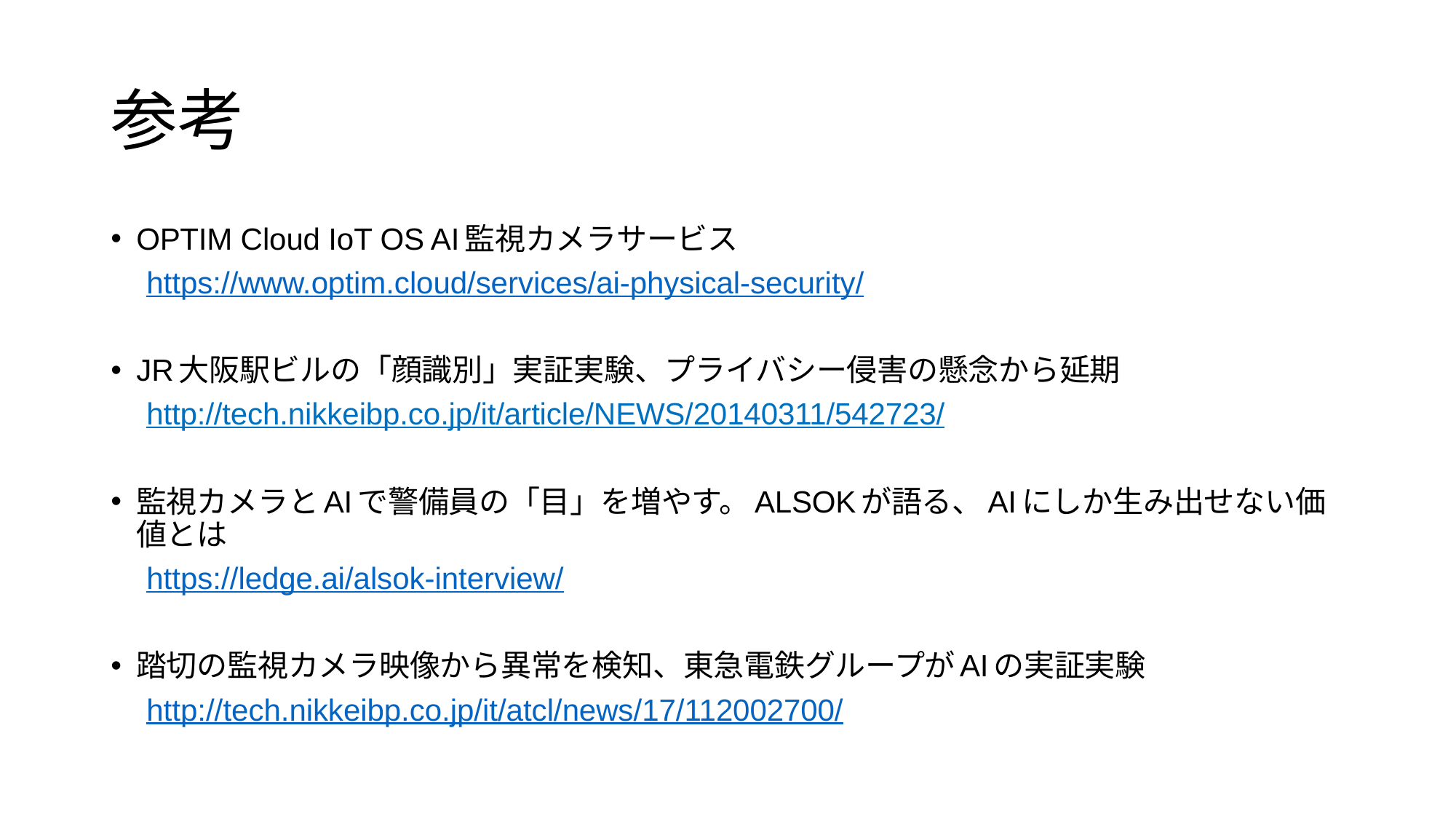

# 参考
OPTIM Cloud IoT OS AI監視カメラサービス
　https://www.optim.cloud/services/ai-physical-security/

JR大阪駅ビルの「顔識別」実証実験、プライバシー侵害の懸念から延期
　http://tech.nikkeibp.co.jp/it/article/NEWS/20140311/542723/

監視カメラとAIで警備員の「目」を増やす。ALSOKが語る、AIにしか生み出せない価値とは
　https://ledge.ai/alsok-interview/

踏切の監視カメラ映像から異常を検知、東急電鉄グループがAIの実証実験
　http://tech.nikkeibp.co.jp/it/atcl/news/17/112002700/